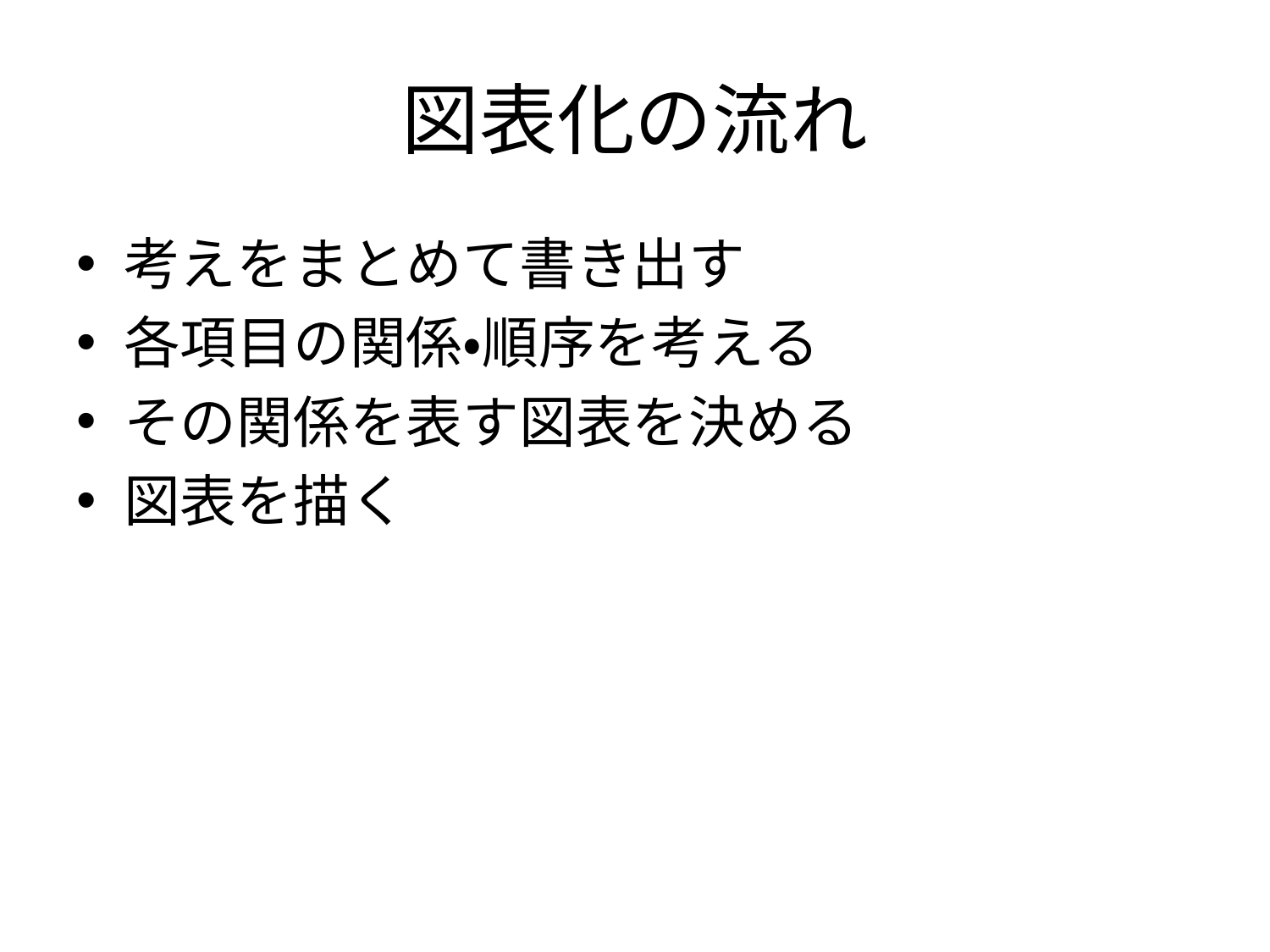

# 図表化の流れ
考えをまとめて書き出す
各項目の関係・順序を考える
その関係を表す図表を決める
図表を描く